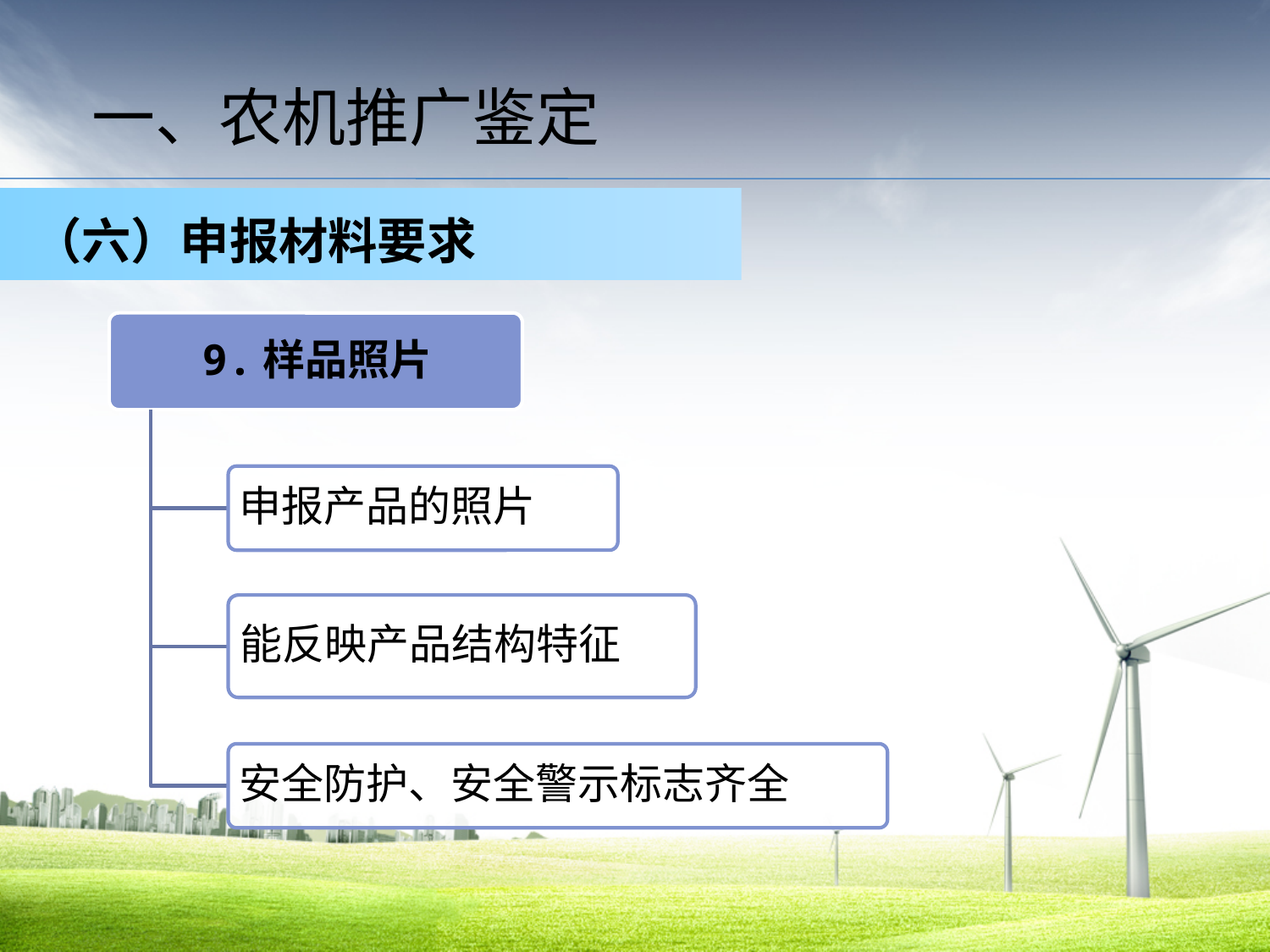

一、农机推广鉴定

（六）申报材料要求
9.样品照片
申报产品的照片
能反映产品结构特征
安全防护、安全警示标志齐全